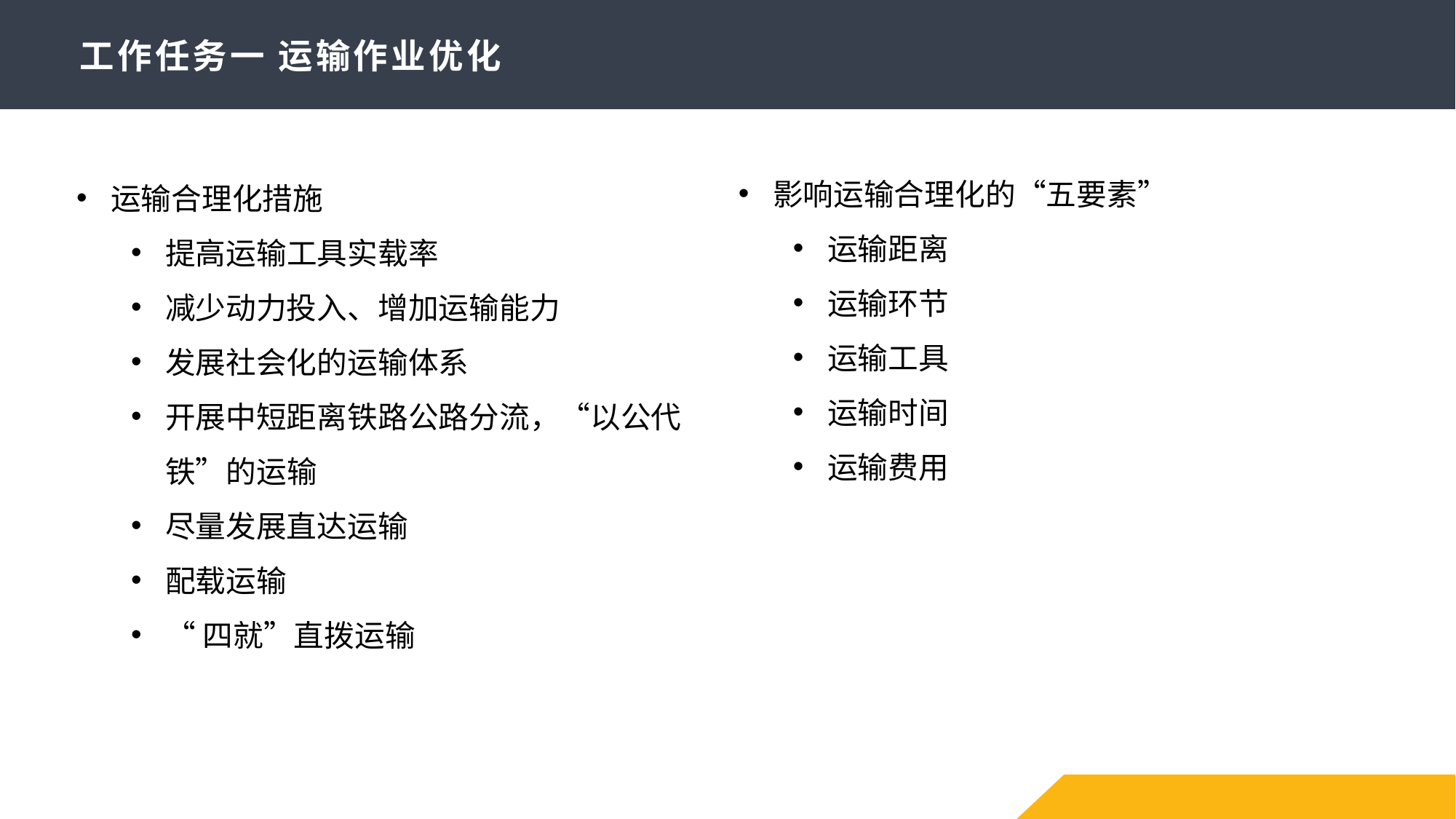

# 工作任务一 运输作业优化
影响运输合理化的“五要素”
运输距离
运输环节
运输工具
运输时间
运输费用
运输合理化措施
提高运输工具实载率
减少动力投入、增加运输能力
发展社会化的运输体系
开展中短距离铁路公路分流，“以公代铁”的运输
尽量发展直达运输
配载运输
“四就”直拨运输